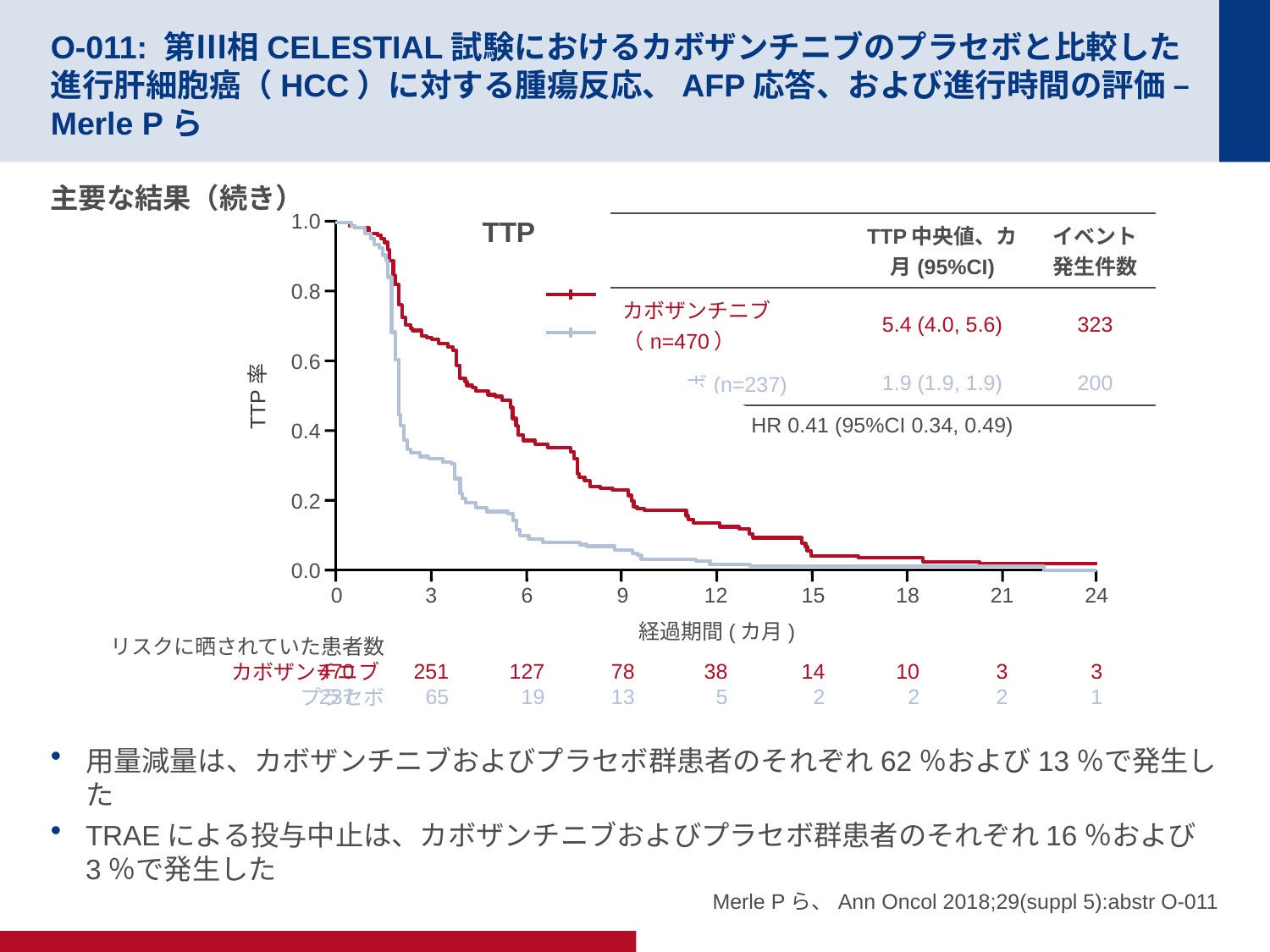

# O-011: 第Ⅲ相CELESTIAL試験におけるカボザンチニブのプラセボと比較した進行肝細胞癌（HCC）に対する腫瘍反応、AFP応答、および進行時間の評価 – Merle Pら
主要な結果（続き）

用量減量は、カボザンチニブおよびプラセボ群患者のそれぞれ62％および13％で発生した
TRAEによる投与中止は、カボザンチニブおよびプラセボ群患者のそれぞれ16％および3％で発生した
1.0

0.8
0.6
TTP率
HR 0.41 (95%CI 0.34, 0.49)
0.4
0.2
0.0
0

470
237
3

251
65
6

127
19
9

78
13
12

38
5
15

14
2
18

10
2
21

3
2
24

3
1
経過期間(カ月)
リスクに晒されていた患者数
カボザンチニブ
プラセボ
TTP
|  | TTP中央値、カ月(95%CI) | イベント発生件数 |
| --- | --- | --- |
| カボザンチニブ（n=470） | 5.4 (4.0, 5.6) | 323 |
| プラセボ(n=237) | 1.9 (1.9, 1.9) | 200 |
Merle Pら、Ann Oncol 2018;29(suppl 5):abstr O-011